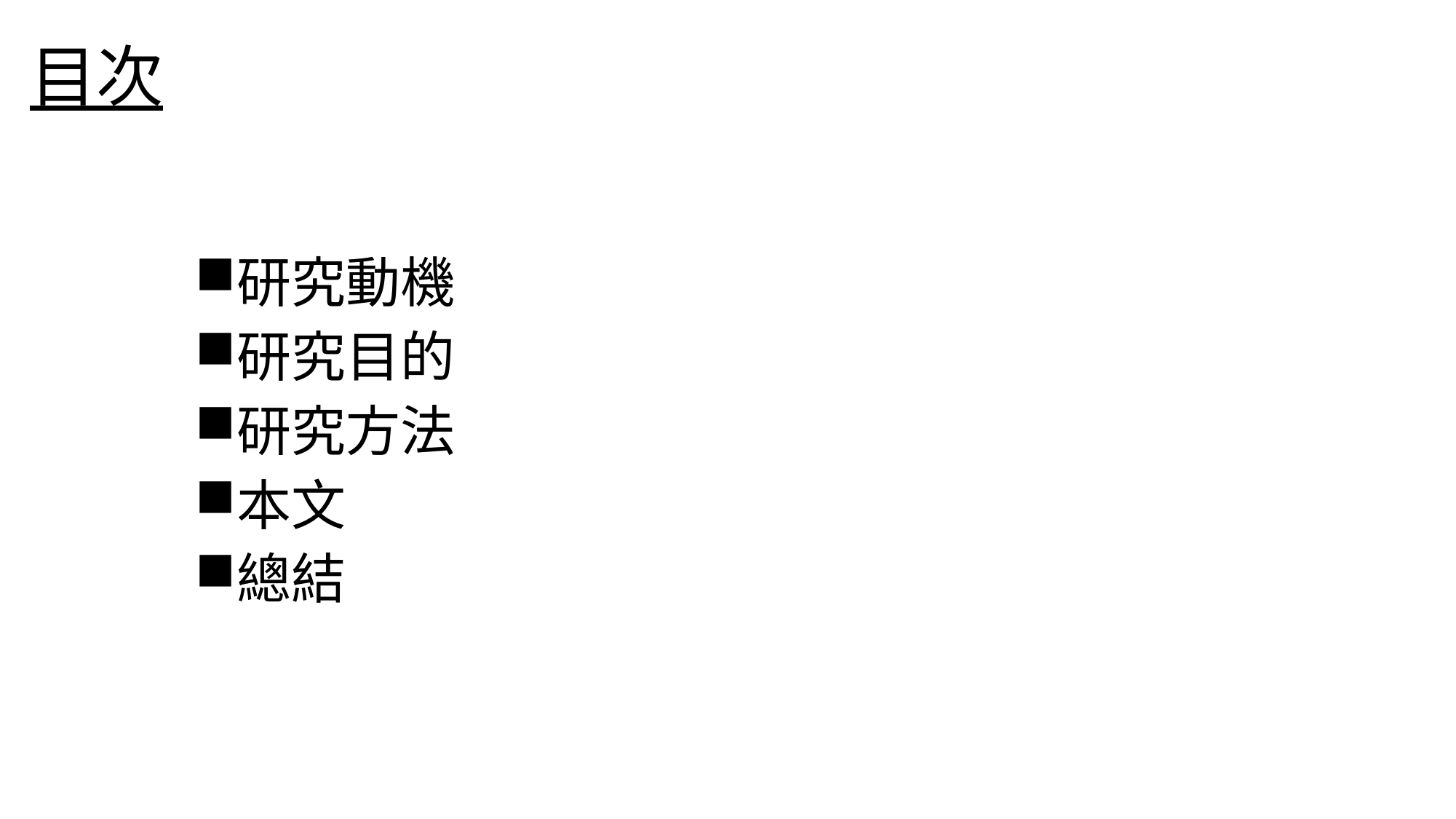

# 目次
研究動機
研究目的
研究方法
本文
總結